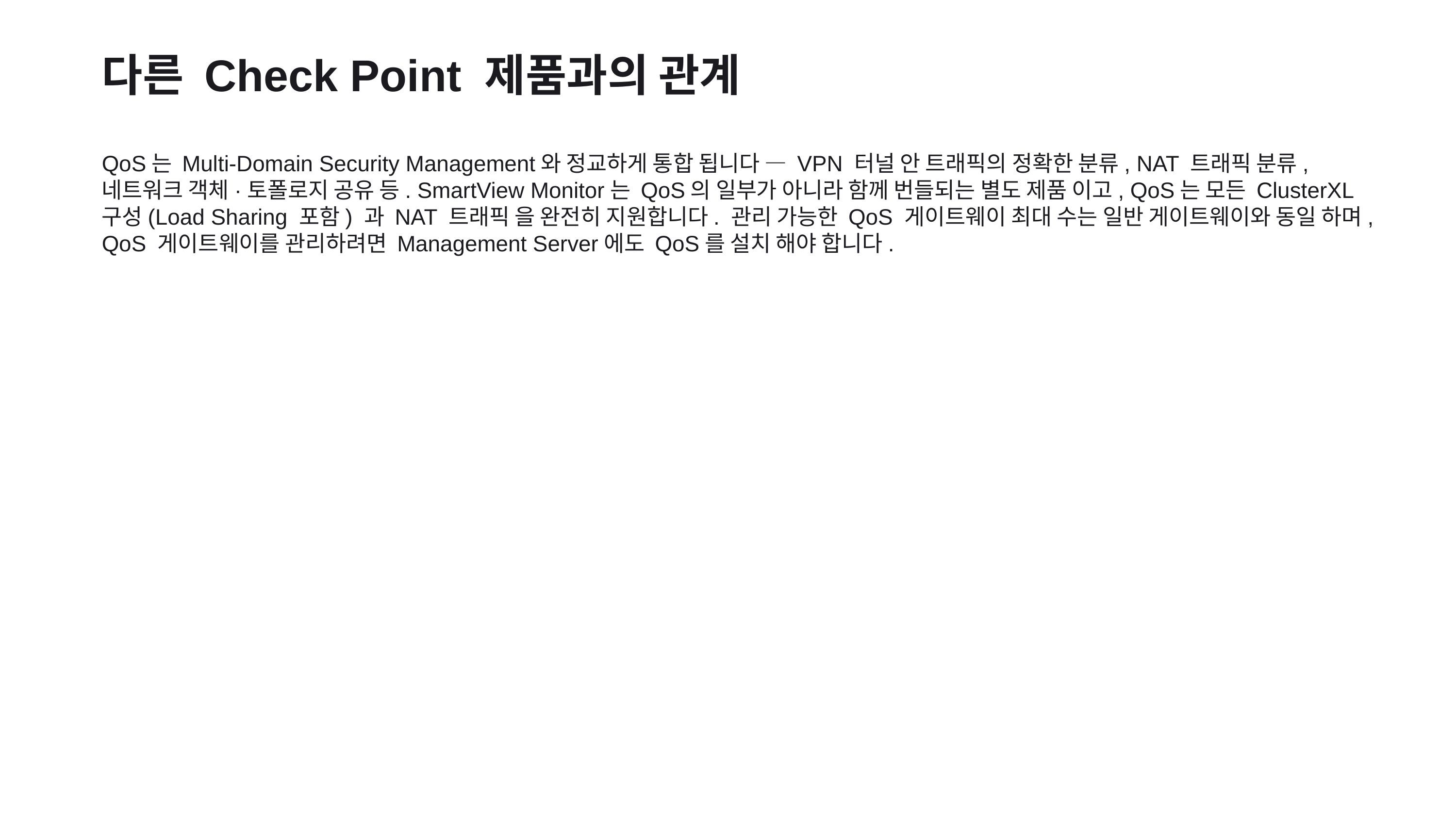

다른 Check Point 제품과의 관계
QoS는 Multi-Domain Security Management와 정교하게 통합 됩니다 — VPN 터널 안 트래픽의 정확한 분류, NAT 트래픽 분류, 네트워크 객체·토폴로지 공유 등. SmartView Monitor는 QoS의 일부가 아니라 함께 번들되는 별도 제품 이고, QoS는 모든 ClusterXL 구성(Load Sharing 포함) 과 NAT 트래픽 을 완전히 지원합니다. 관리 가능한 QoS 게이트웨이 최대 수는 일반 게이트웨이와 동일 하며, QoS 게이트웨이를 관리하려면 Management Server에도 QoS를 설치 해야 합니다.